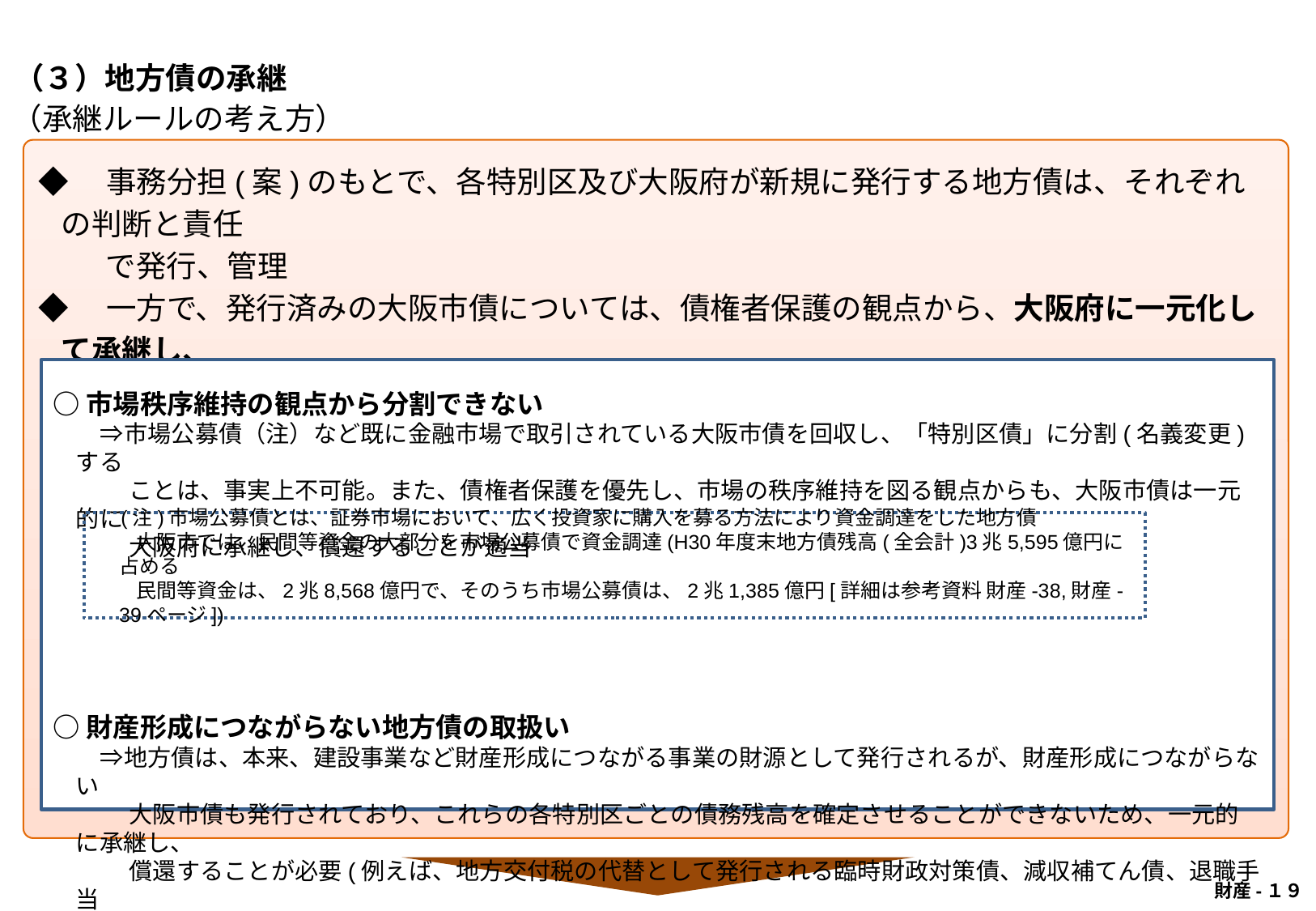

（３）地方債の承継
（承継ルールの考え方）
◆　事務分担(案)のもとで、各特別区及び大阪府が新規に発行する地方債は、それぞれの判断と責任
　　 で発行、管理
◆　一方で、発行済みの大阪市債については、債権者保護の観点から、大阪府に一元化して承継し、
　　 償還することを基本とする（ただし、母子父子寡婦福祉貸付資金会計に属するものは特別区に承継し償還）

○市場秩序維持の観点から分割できない
　　⇒市場公募債（注）など既に金融市場で取引されている大阪市債を回収し、「特別区債」に分割(名義変更)する
　　 　ことは、事実上不可能。また、債権者保護を優先し、市場の秩序維持を図る観点からも、大阪市債は一元的に
　　　 大阪府に承継し、償還することが適当

○財産形成につながらない地方債の取扱い
　　⇒地方債は、本来、建設事業など財産形成につながる事業の財源として発行されるが、財産形成につながらない
　　　 大阪市債も発行されており、これらの各特別区ごとの債務残高を確定させることができないため、一元的に承継し、
　　　 償還することが必要(例えば、地方交付税の代替として発行される臨時財政対策債、減収補てん債、退職手当
　　　 債等の赤字債)

　(注)市場公募債とは、証券市場において、広く投資家に購入を募る方法により資金調達をした地方債
　　大阪市では、民間等資金の大部分を市場公募債で資金調達(H30年度末地方債残高(全会計)3兆5,595億円に占める
　　民間等資金は、2兆8,568億円で、そのうち市場公募債は、2兆1,385億円[詳細は参考資料 財産-38,財産-39ページ])

財産-１９